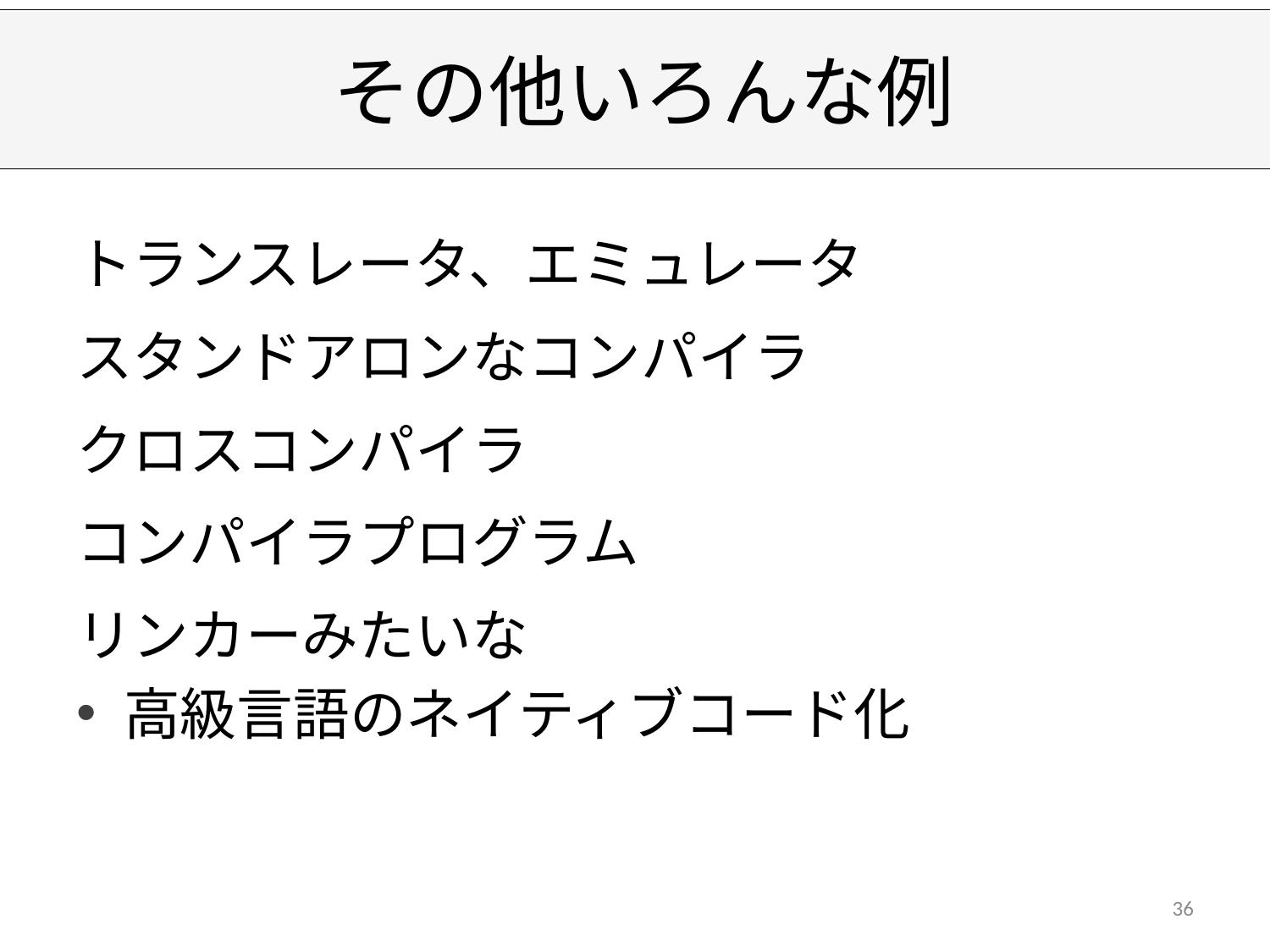

# その他いろんな例
トランスレータ、エミュレータ
スタンドアロンなコンパイラ
クロスコンパイラ
コンパイラプログラム
リンカーみたいな
高級言語のネイティブコード化
36